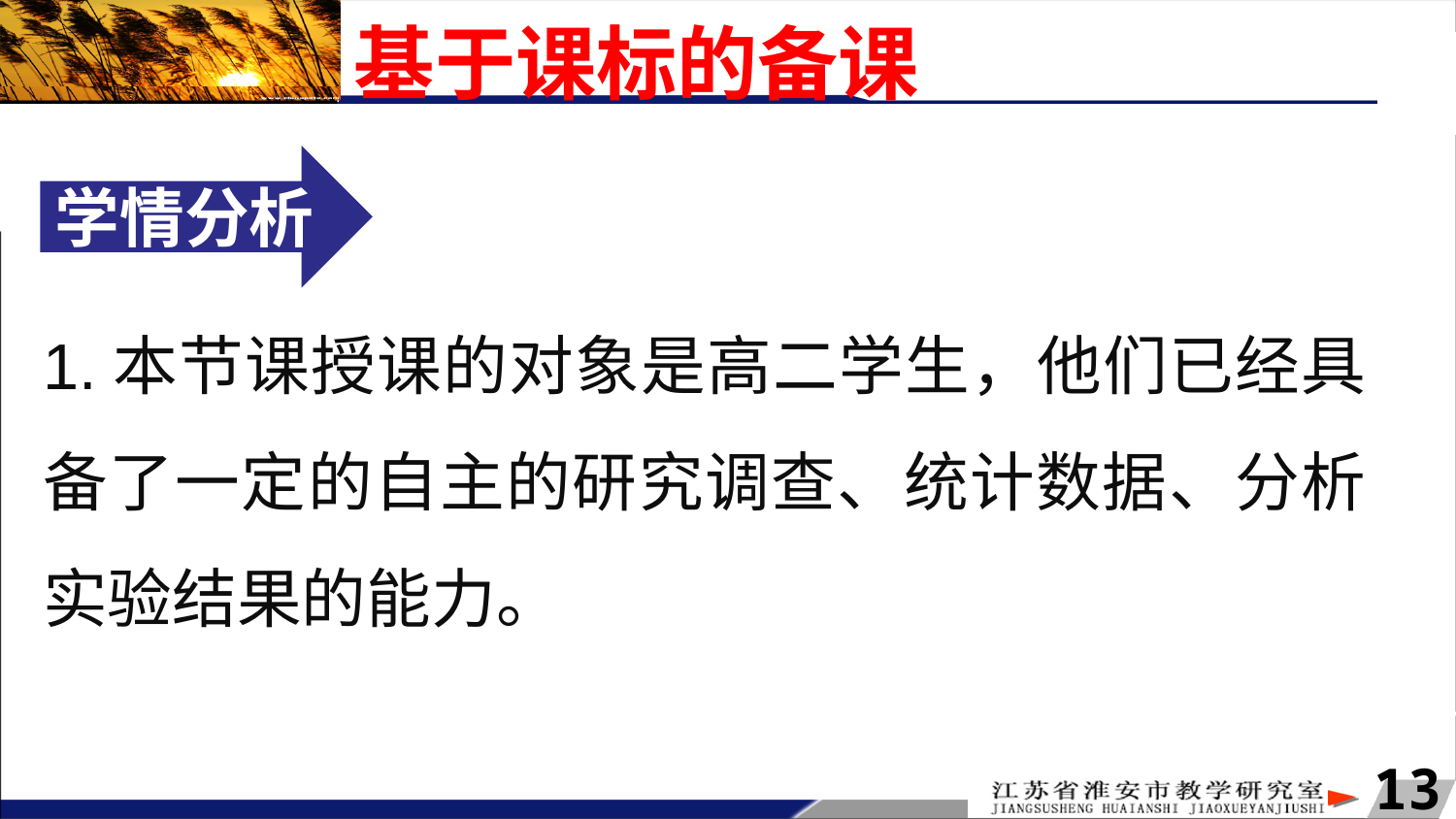

# 基于课标的备课
学情分析
1.本节课授课的对象是高二学生，他们已经具备了一定的自主的研究调查、统计数据、分析实验结果的能力。